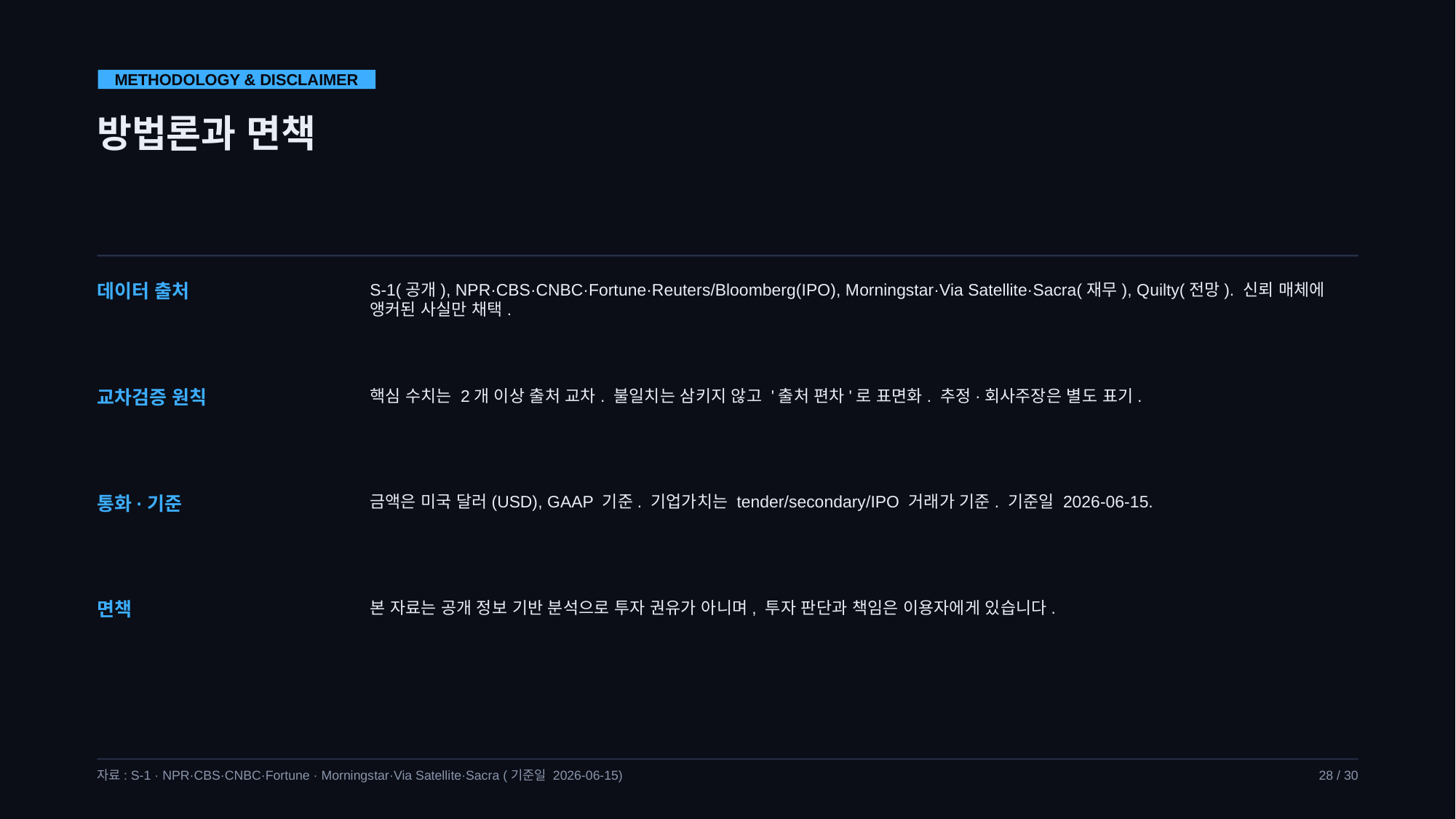

METHODOLOGY & DISCLAIMER
방법론과 면책

데이터 출처
S-1(공개), NPR·CBS·CNBC·Fortune·Reuters/Bloomberg(IPO), Morningstar·Via Satellite·Sacra(재무), Quilty(전망). 신뢰 매체에 앵커된 사실만 채택.
교차검증 원칙
핵심 수치는 2개 이상 출처 교차. 불일치는 삼키지 않고 '출처 편차'로 표면화. 추정·회사주장은 별도 표기.
통화·기준
금액은 미국 달러(USD), GAAP 기준. 기업가치는 tender/secondary/IPO 거래가 기준. 기준일 2026-06-15.
면책
본 자료는 공개 정보 기반 분석으로 투자 권유가 아니며, 투자 판단과 책임은 이용자에게 있습니다.

자료: S-1 · NPR·CBS·CNBC·Fortune · Morningstar·Via Satellite·Sacra (기준일 2026-06-15)
28 / 30